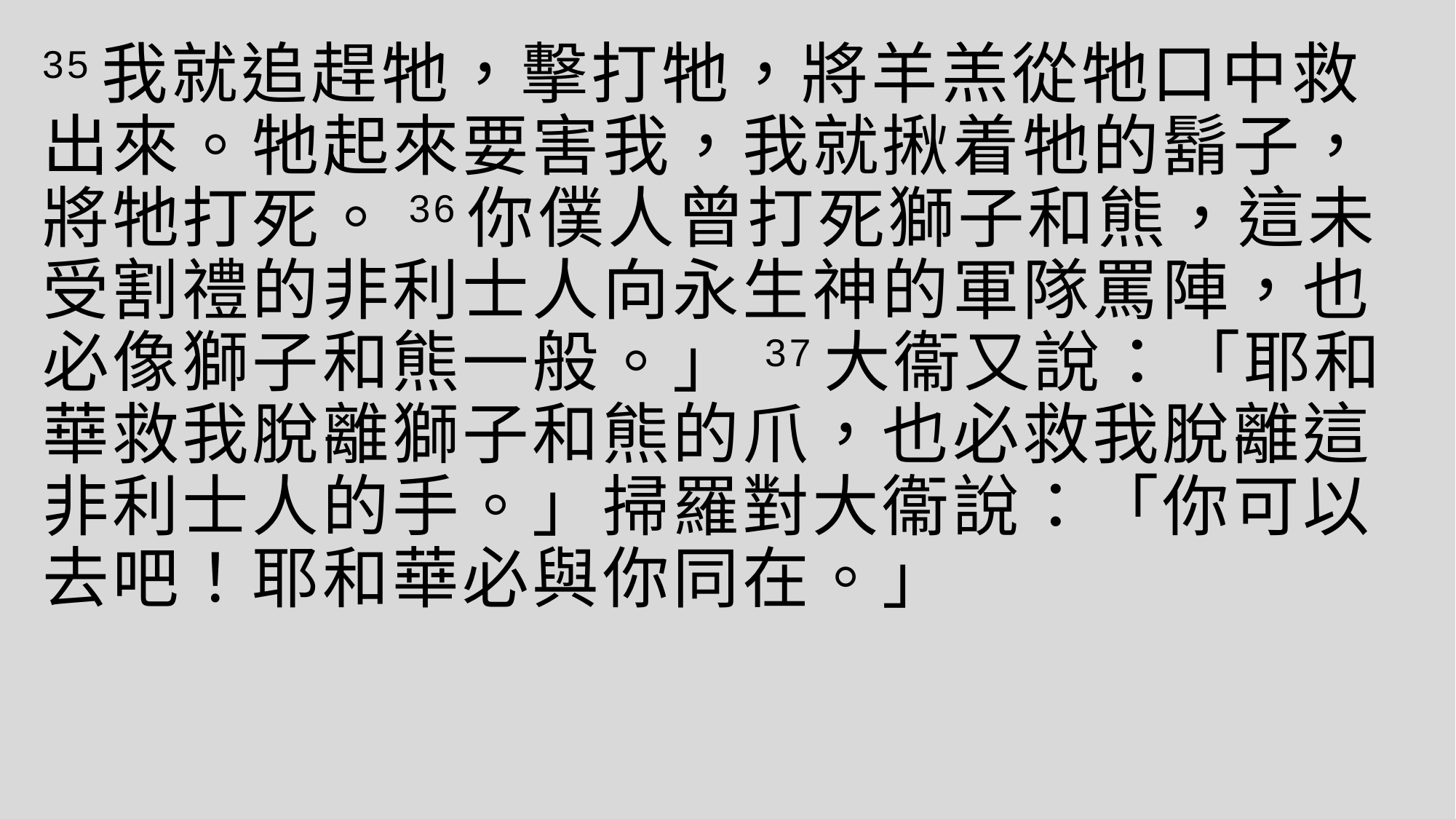

35我就追趕牠，擊打牠，將羊羔從牠口中救出來。牠起來要害我，我就揪着牠的鬍子，將牠打死。36你僕人曾打死獅子和熊，這未受割禮的非利士人向永生神的軍隊罵陣，也必像獅子和熊一般。」 37大衞又說：「耶和華救我脫離獅子和熊的爪，也必救我脫離這非利士人的手。」掃羅對大衞說：「你可以去吧！耶和華必與你同在。」